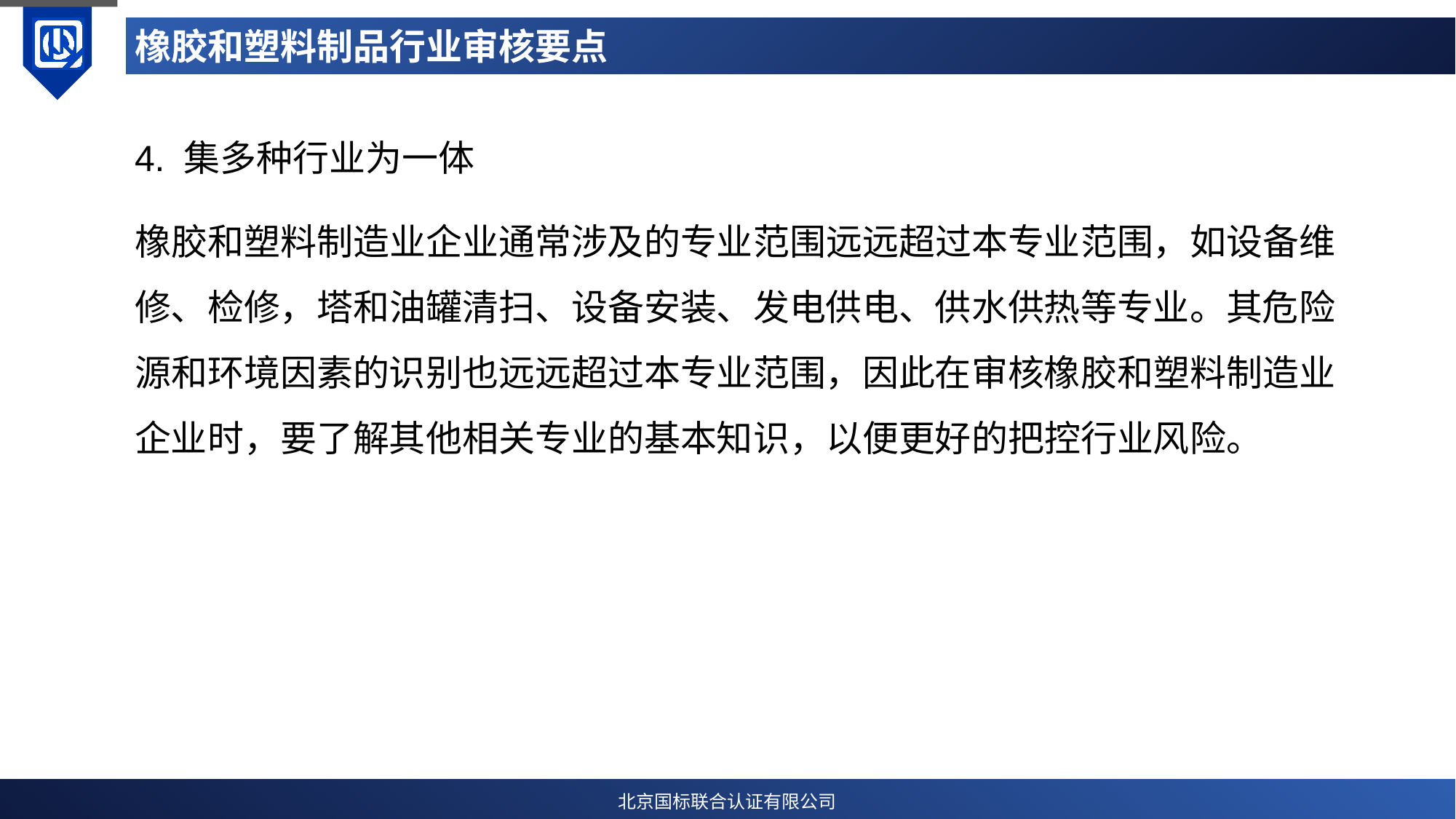

# 橡胶和塑料制品行业审核要点
4. 集多种行业为一体
橡胶和塑料制造业企业通常涉及的专业范围远远超过本专业范围，如设备维修、检修，塔和油罐清扫、设备安装、发电供电、供水供热等专业。其危险源和环境因素的识别也远远超过本专业范围，因此在审核橡胶和塑料制造业企业时，要了解其他相关专业的基本知识，以便更好的把控行业风险。